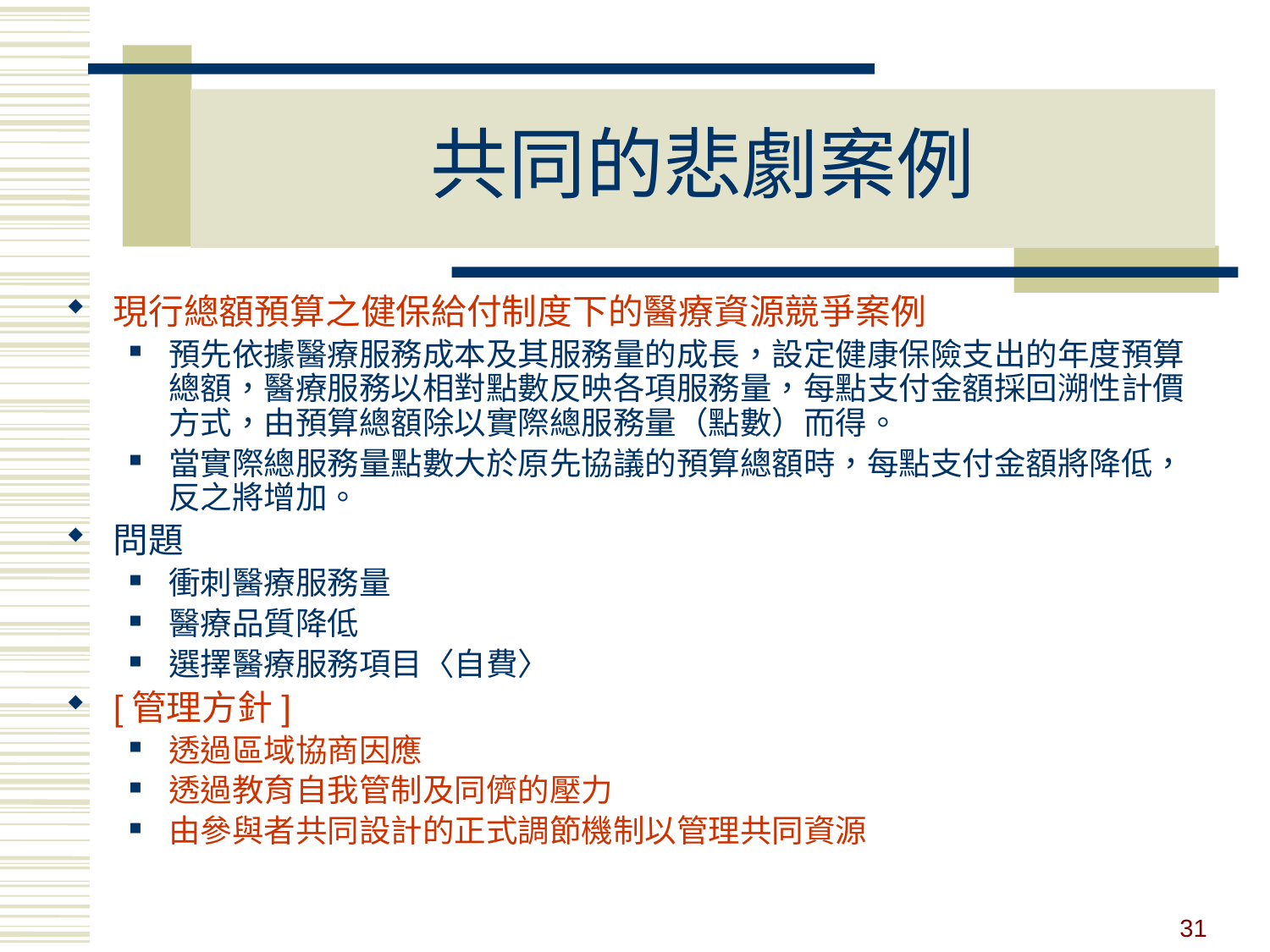

# 共同的悲劇案例
現行總額預算之健保給付制度下的醫療資源競爭案例
預先依據醫療服務成本及其服務量的成長，設定健康保險支出的年度預算總額，醫療服務以相對點數反映各項服務量，每點支付金額採回溯性計價方式，由預算總額除以實際總服務量（點數）而得。
當實際總服務量點數大於原先協議的預算總額時，每點支付金額將降低，反之將增加。
問題
衝刺醫療服務量
醫療品質降低
選擇醫療服務項目〈自費〉
[管理方針]
透過區域協商因應
透過教育自我管制及同儕的壓力
由參與者共同設計的正式調節機制以管理共同資源
31